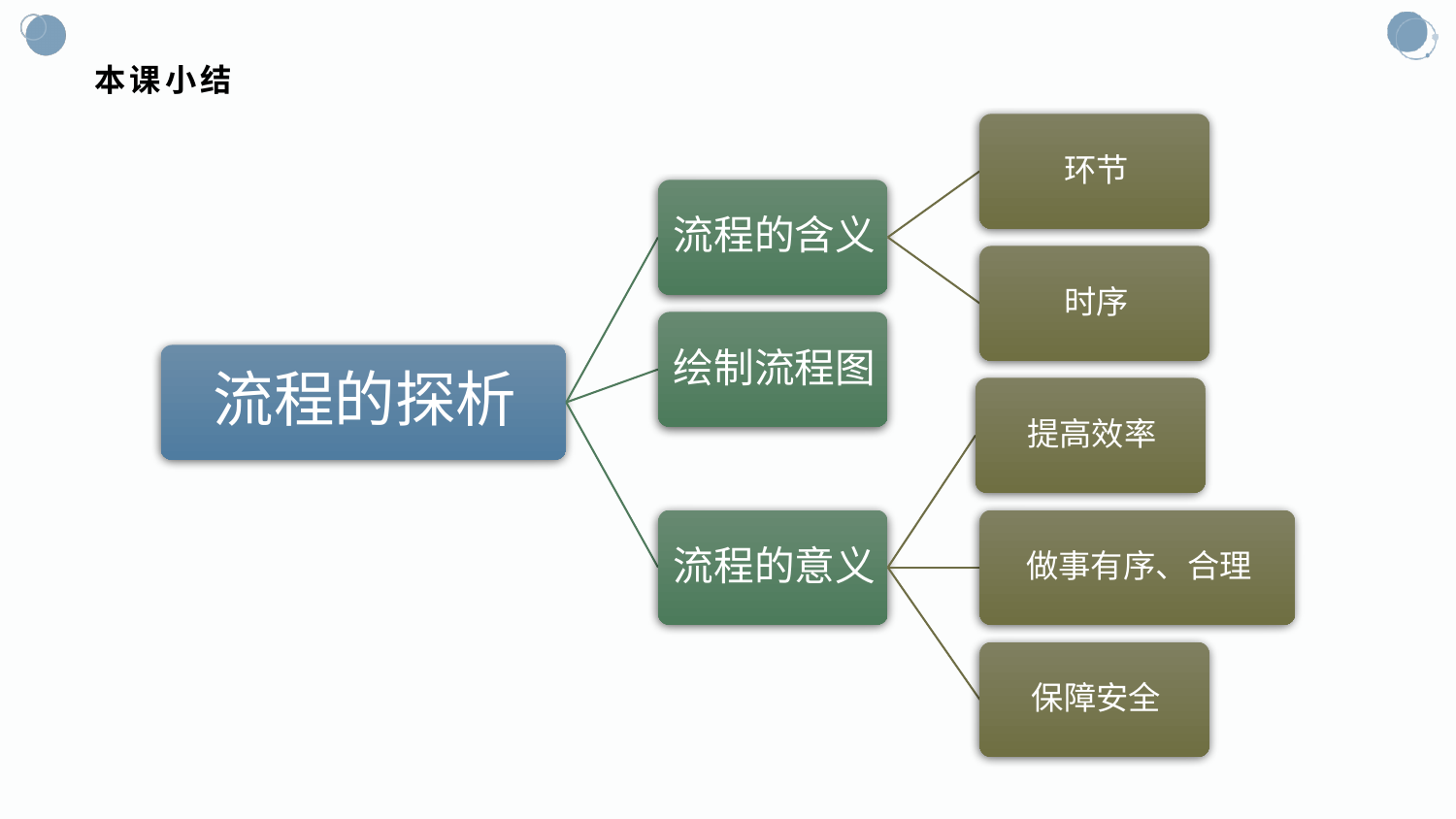

# 本课小结
流程的探析

流程的含义

环节

时序

绘制流程图

流程的意义

提高效率

做事有序、合理

保障安全